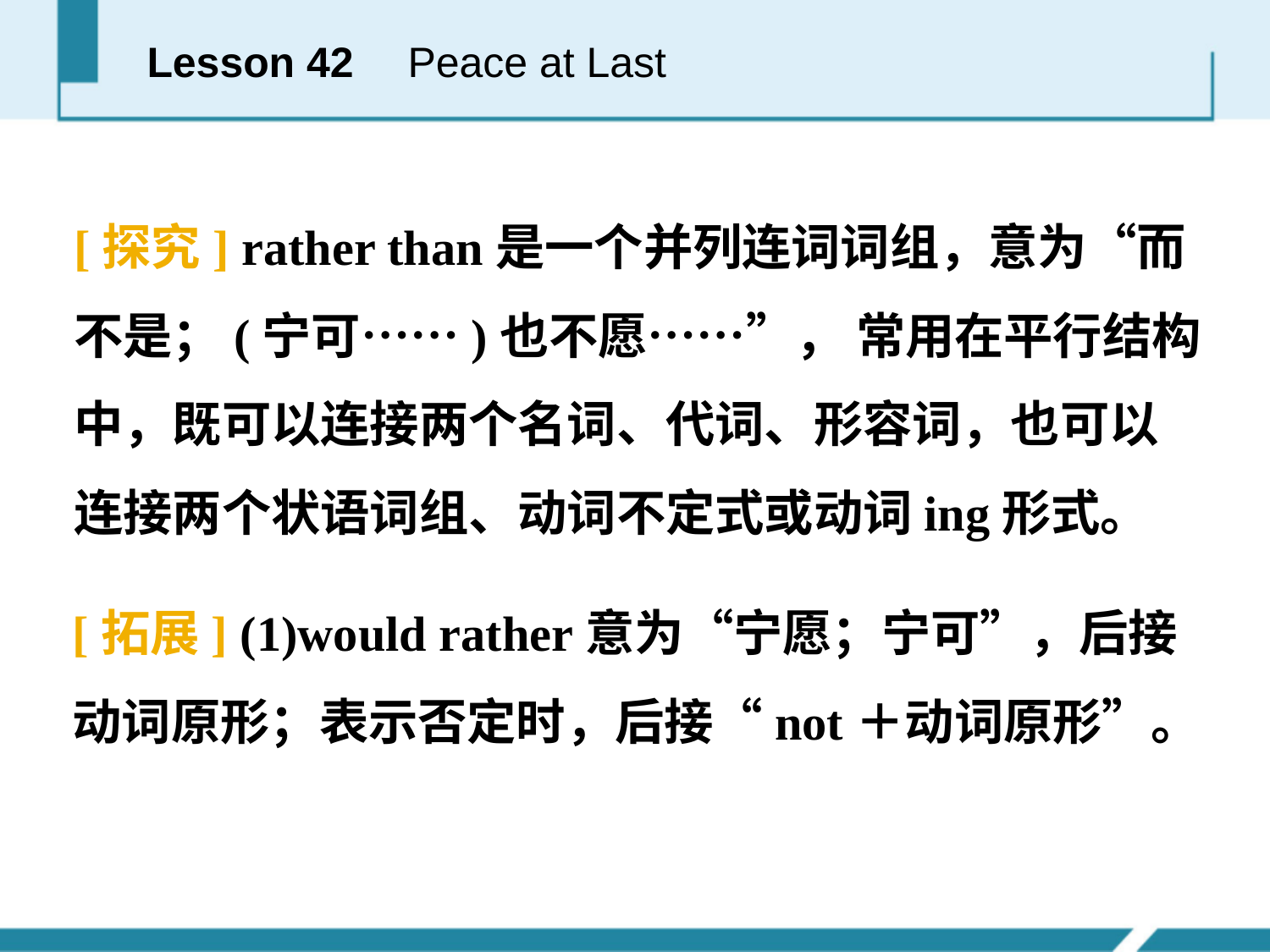

Lesson 42   Peace at Last

[探究] rather than是一个并列连词词组，意为“而不是；(宁可……)也不愿……”， 常用在平行结构中，既可以连接两个名词、代词、形容词，也可以连接两个状语词组、动词不定式或动词­ing形式。

[拓展] (1)would rather意为“宁愿；宁可”，后接动词原形；表示否定时，后接“not＋动词原形”。